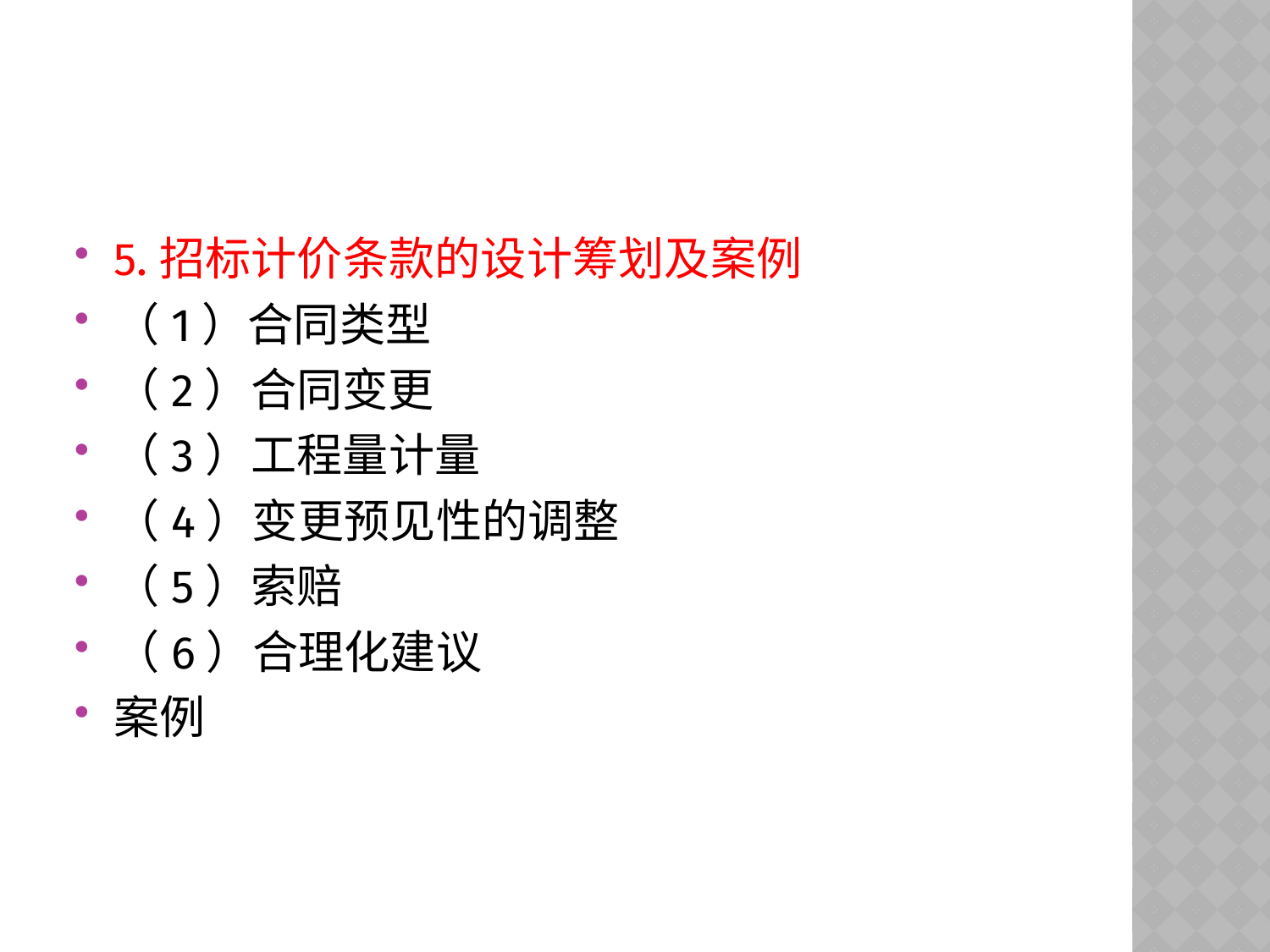

#
5.招标计价条款的设计筹划及案例
（1）合同类型
（2）合同变更
（3）工程量计量
（4）变更预见性的调整
（5）索赔
（6）合理化建议
案例